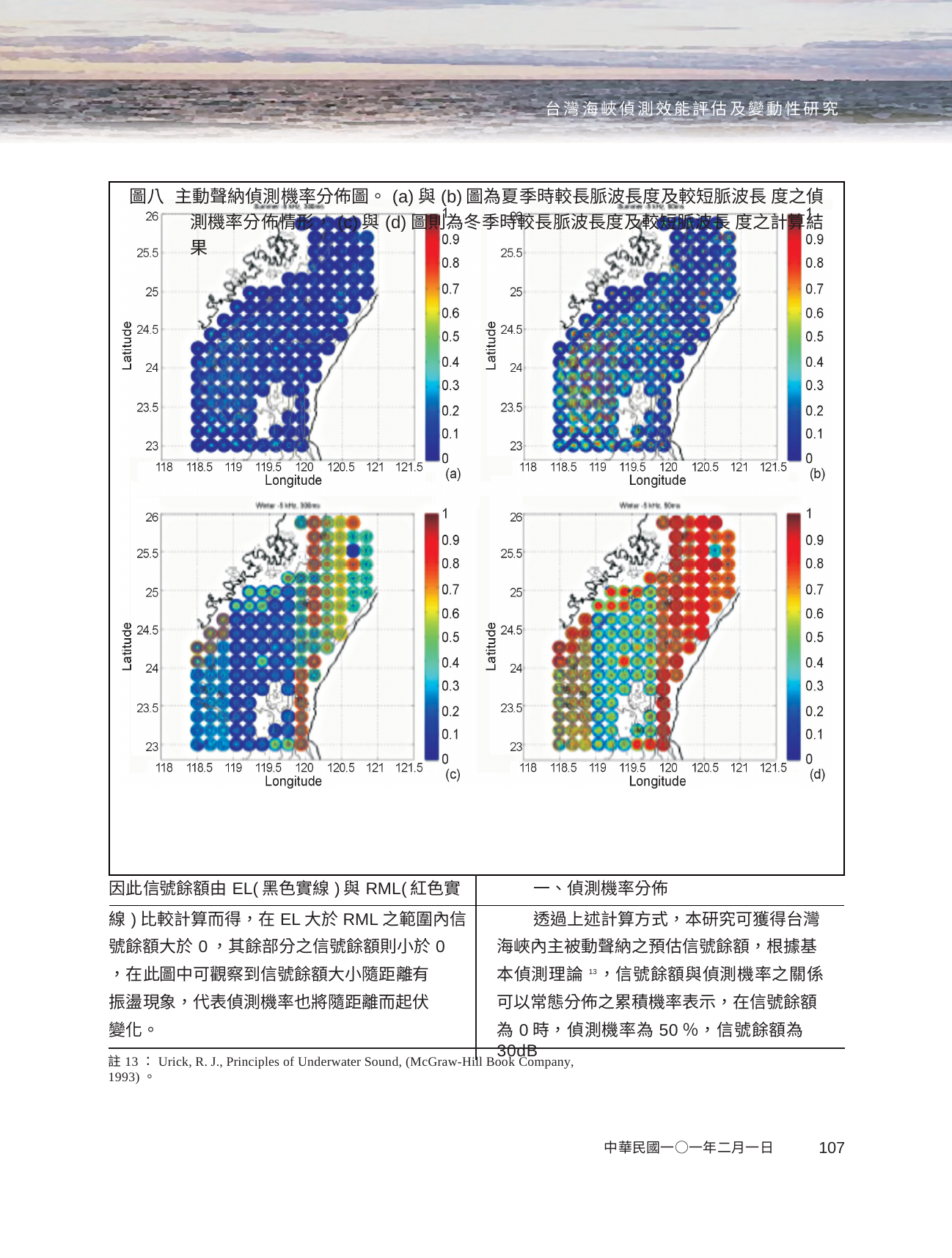

台灣海峽偵測效能評估及變動性研究
| 圖八 主動聲納偵測機率分佈圖。(a)與(b)圖為夏季時較長脈波長度及較短脈波長 度之偵測機率分佈情形，(c)與(d)圖則為冬季時較長脈波長度及較短脈波長 度之計算結果 |  |
| --- | --- |
| 因此信號餘額由EL(黑色實線)與RML(紅色實 | 一、偵測機率分佈 |
| 線)比較計算而得，在EL大於RML之範圍內信 | 透過上述計算方式，本研究可獲得台灣 |
| 號餘額大於0，其餘部分之信號餘額則小於0 | 海峽內主被動聲納之預估信號餘額，根據基 |
| ，在此圖中可觀察到信號餘額大小隨距離有 | 本偵測理論13，信號餘額與偵測機率之關係 |
| 振盪現象，代表偵測機率也將隨距離而起伏 | 可以常態分佈之累積機率表示，在信號餘額 |
| 變化。 | 為0時，偵測機率為50％，信號餘額為30dB |

註13：Urick, R. J., Principles of Underwater Sound, (McGraw-Hill Book Company, 1993)。
中華民國一○一年二月一日	107